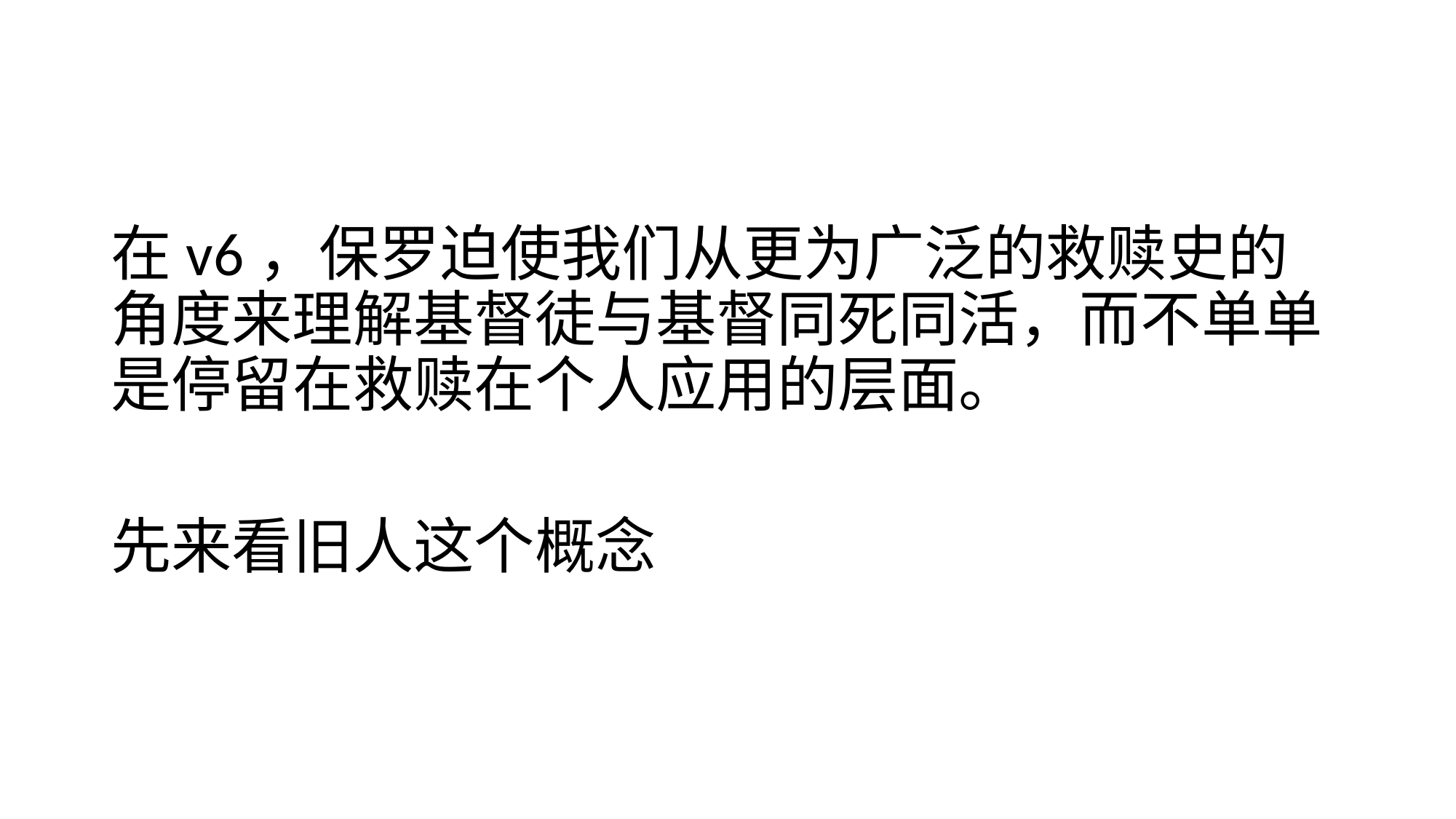

#
在v6，保罗迫使我们从更为广泛的救赎史的角度来理解基督徒与基督同死同活，而不单单是停留在救赎在个人应用的层面。

先来看旧人这个概念